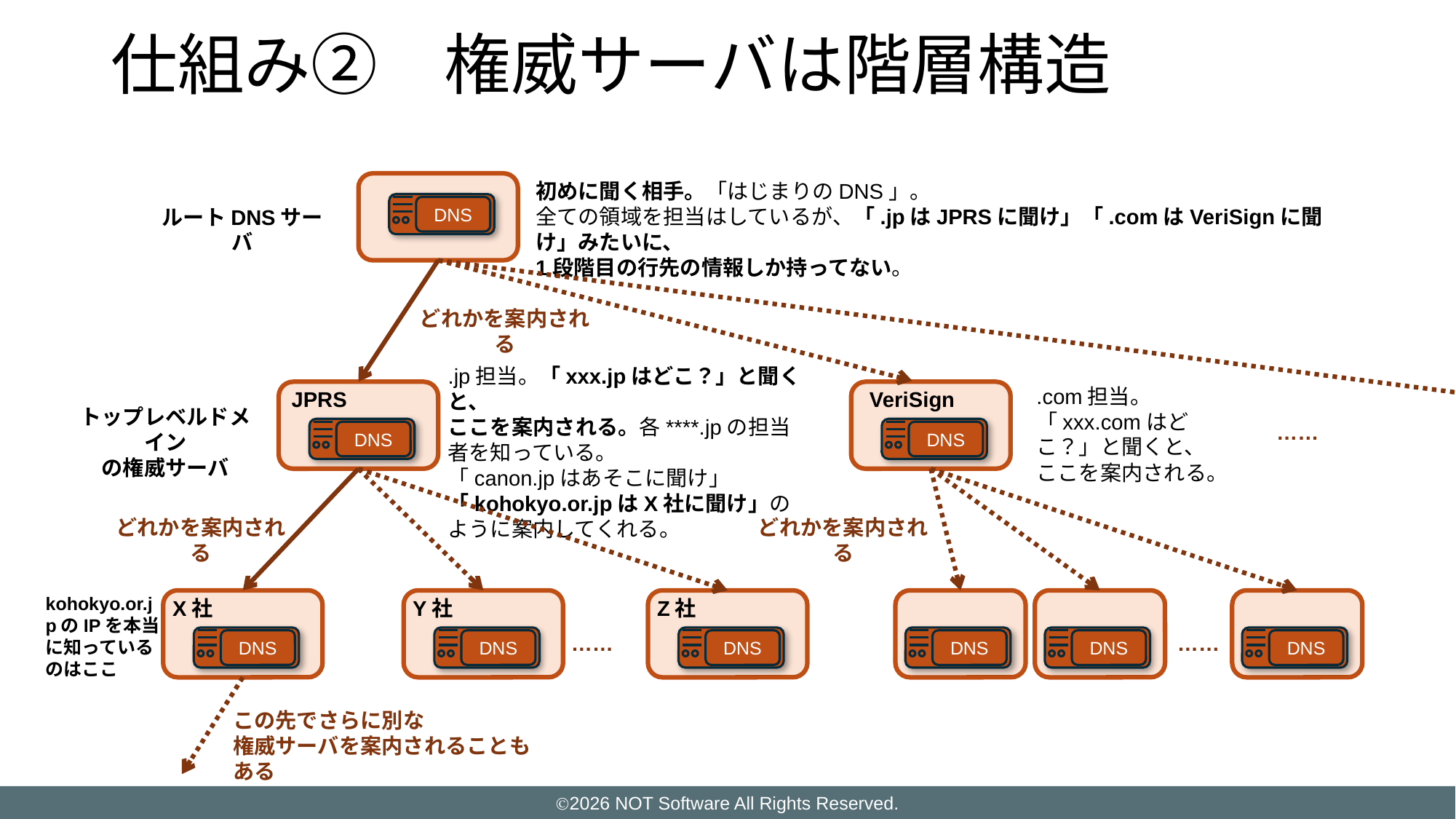

# 仕組み②　権威サーバは階層構造
初めに聞く相手。「はじまりのDNS」。
全ての領域を担当はしているが、「.jpはJPRSに聞け」「.comはVeriSignに聞け」みたいに、
1段階目の行先の情報しか持ってない。

DNS

ルートDNSサーバ
どれかを案内される
.jp担当。「xxx.jpはどこ？」と聞くと、
ここを案内される。各****.jpの担当者を知っている。
「canon.jpはあそこに聞け」「kohokyo.or.jpはX社に聞け」のように案内してくれる。
.com担当。「xxx.comはどこ？」と聞くと、ここを案内される。
JPRS
VeriSign

トップレベルドメイン
の権威サーバ
……

DNS

DNS

どれかを案内される
どれかを案内される
kohokyo.or.jpのIPを本当に知っているのはここ
X社
Y社
Z社

……
……

DNS

DNS

DNS

DNS

DNS

DNS

この先でさらに別な
権威サーバを案内されることもある